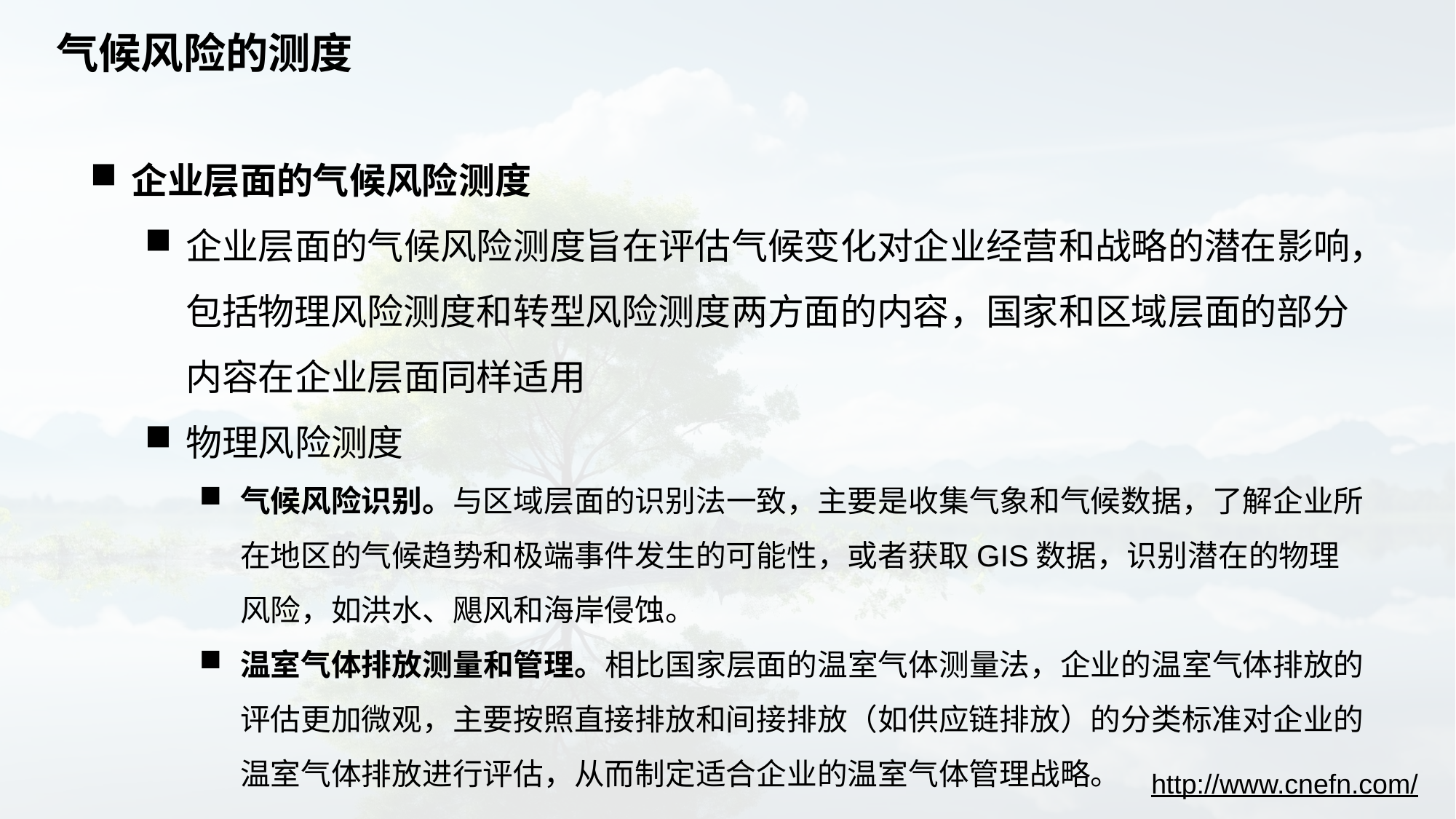

# 气候风险的测度
企业层面的气候风险测度
企业层面的气候风险测度旨在评估气候变化对企业经营和战略的潜在影响，包括物理风险测度和转型风险测度两方面的内容，国家和区域层面的部分内容在企业层面同样适用
物理风险测度
气候风险识别。与区域层面的识别法一致，主要是收集气象和气候数据，了解企业所在地区的气候趋势和极端事件发生的可能性，或者获取GIS数据，识别潜在的物理风险，如洪水、飓风和海岸侵蚀。
温室气体排放测量和管理。相比国家层面的温室气体测量法，企业的温室气体排放的评估更加微观，主要按照直接排放和间接排放（如供应链排放）的分类标准对企业的温室气体排放进行评估，从而制定适合企业的温室气体管理战略。